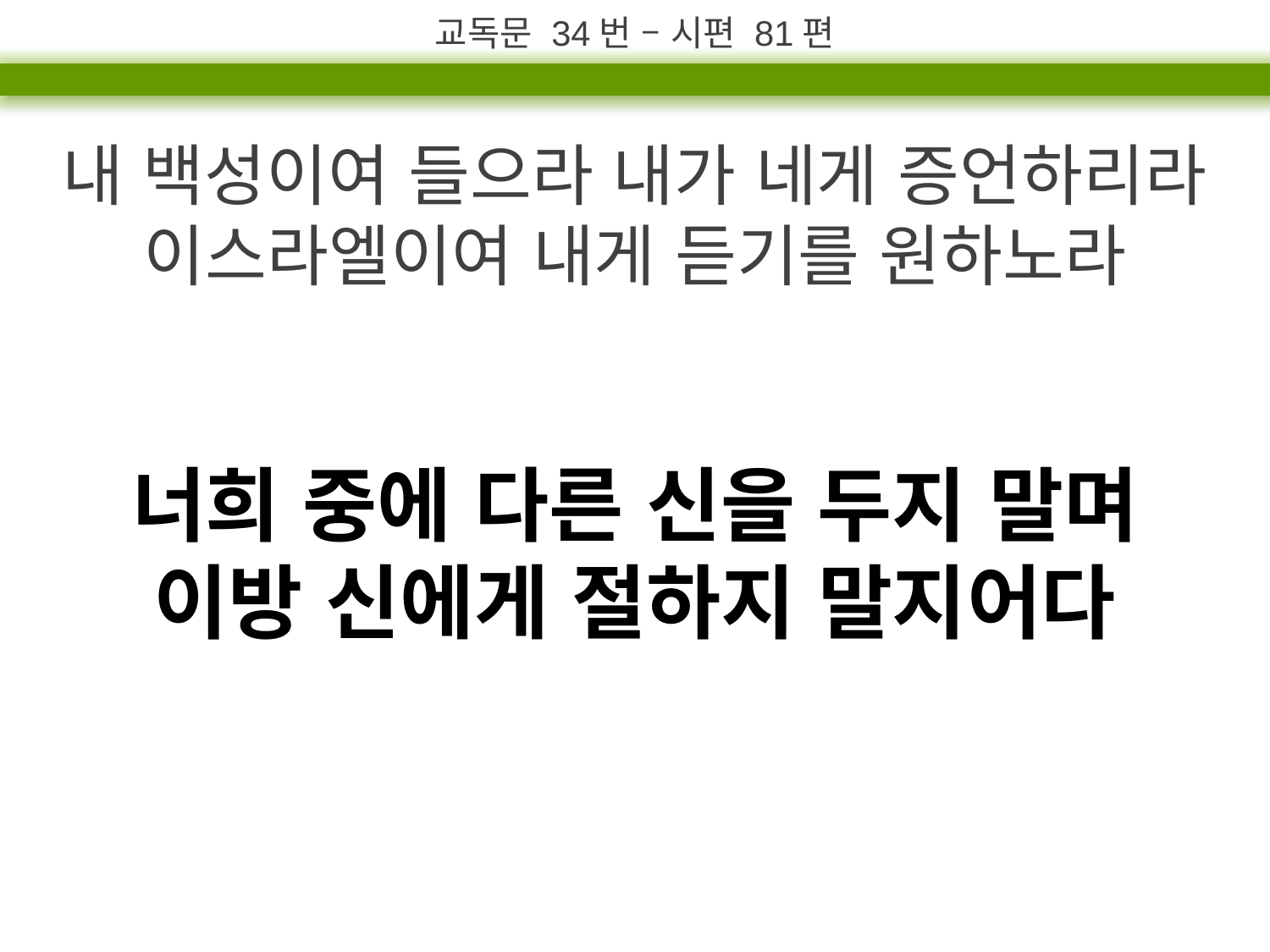

교독문 34번 – 시편 81편

내 백성이여 들으라 내가 네게 증언하리라
이스라엘이여 내게 듣기를 원하노라
너희 중에 다른 신을 두지 말며
이방 신에게 절하지 말지어다